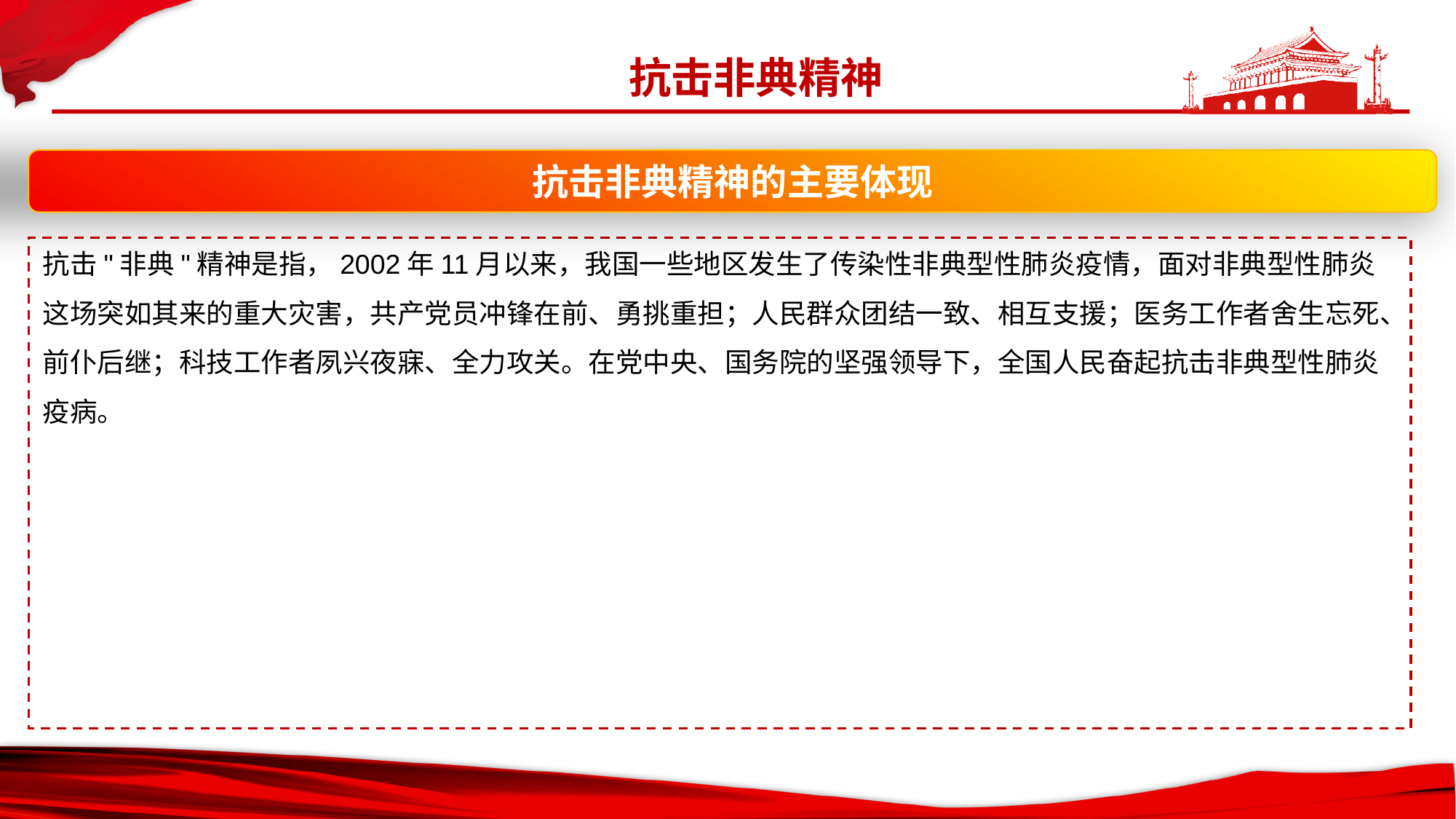

抗击非典精神
抗击非典精神的主要体现
抗击"非典"精神是指，2002年11月以来，我国一些地区发生了传染性非典型性肺炎疫情，面对非典型性肺炎这场突如其来的重大灾害，共产党员冲锋在前、勇挑重担；人民群众团结一致、相互支援；医务工作者舍生忘死、前仆后继；科技工作者夙兴夜寐、全力攻关。在党中央、国务院的坚强领导下，全国人民奋起抗击非典型性肺炎疫病。